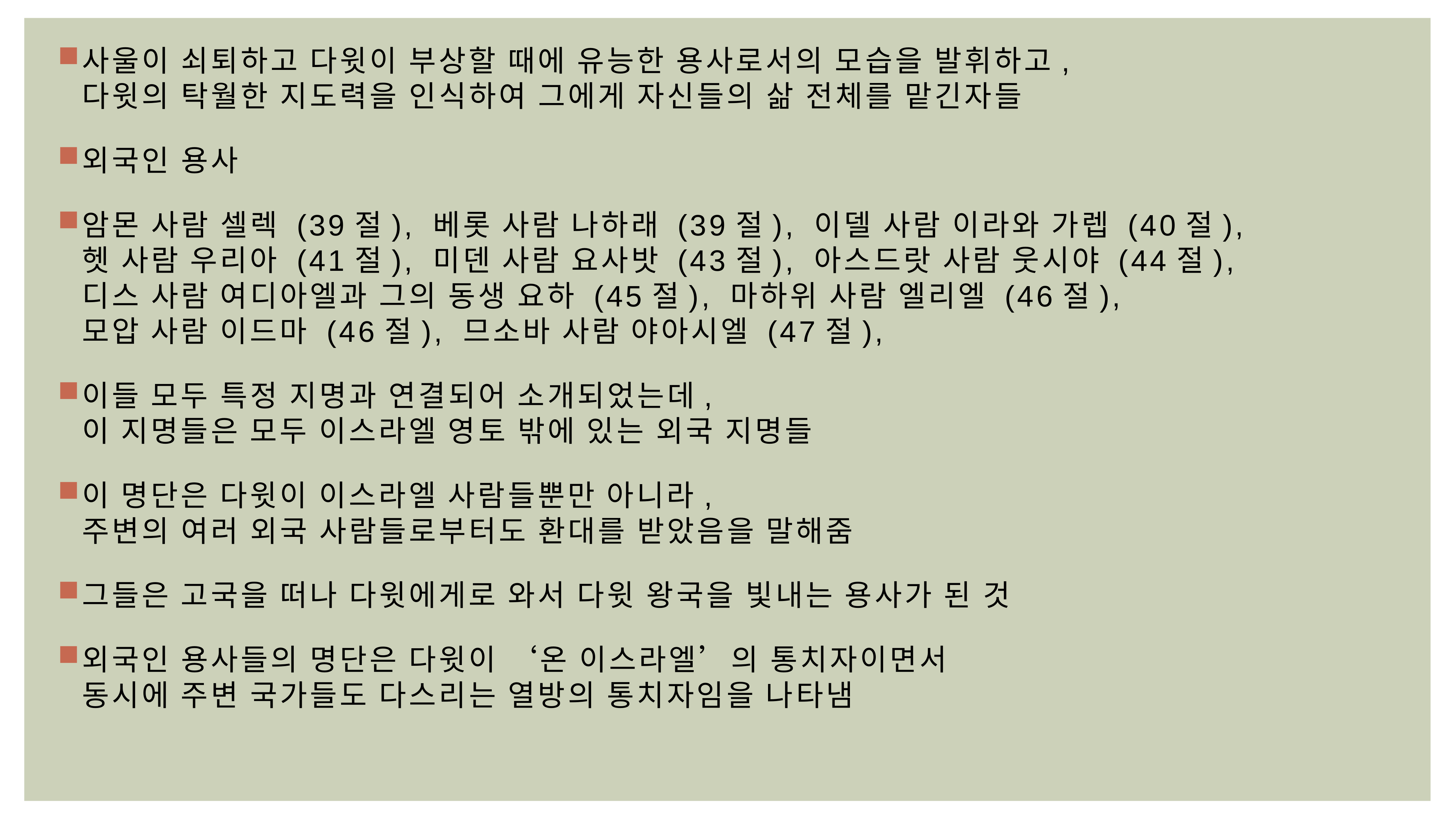

사울이 쇠퇴하고 다윗이 부상할 때에 유능한 용사로서의 모습을 발휘하고,
다윗의 탁월한 지도력을 인식하여 그에게 자신들의 삶 전체를 맡긴자들
외국인 용사
암몬 사람 셀렉 (39절), 베롯 사람 나하래 (39절), 이델 사람 이라와 가렙 (40절),
헷 사람 우리아 (41절), 미덴 사람 요사밧 (43절), 아스드랏 사람 웃시야 (44절),
디스 사람 여디아엘과 그의 동생 요하 (45절), 마하위 사람 엘리엘 (46절),
모압 사람 이드마 (46절), 므소바 사람 야아시엘 (47절),
이들 모두 특정 지명과 연결되어 소개되었는데,
이 지명들은 모두 이스라엘 영토 밖에 있는 외국 지명들
이 명단은 다윗이 이스라엘 사람들뿐만 아니라,
주변의 여러 외국 사람들로부터도 환대를 받았음을 말해줌
그들은 고국을 떠나 다윗에게로 와서 다윗 왕국을 빛내는 용사가 된 것
외국인 용사들의 명단은 다윗이 ‘온 이스라엘’의 통치자이면서
동시에 주변 국가들도 다스리는 열방의 통치자임을 나타냄